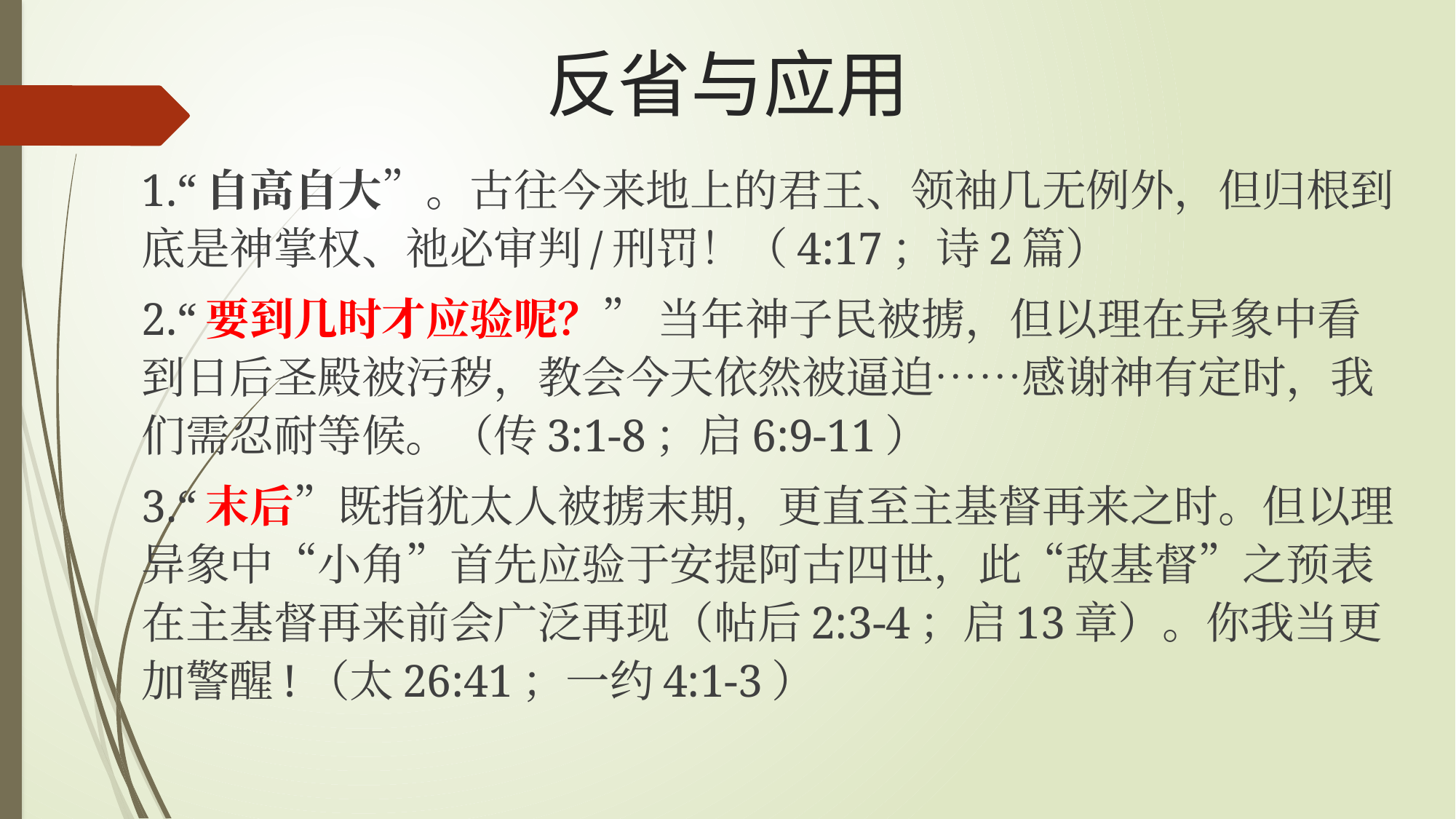

# 反省与应用
1.“自高自大”。古往今来地上的君王、领袖几无例外，但归根到底是神掌权、祂必审判/刑罚！（4:17；诗2篇）
2.“要到几时才应验呢？” 当年神子民被掳，但以理在异象中看到日后圣殿被污秽，教会今天依然被逼迫……感谢神有定时，我们需忍耐等候。（传3:1-8；启6:9-11）
3.“末后”既指犹太人被掳末期，更直至主基督再来之时。但以理异象中“小角”首先应验于安提阿古四世，此“敌基督”之预表在主基督再来前会广泛再现（帖后2:3-4；启13章）。你我当更加警醒!（太26:41；一约4:1-3）